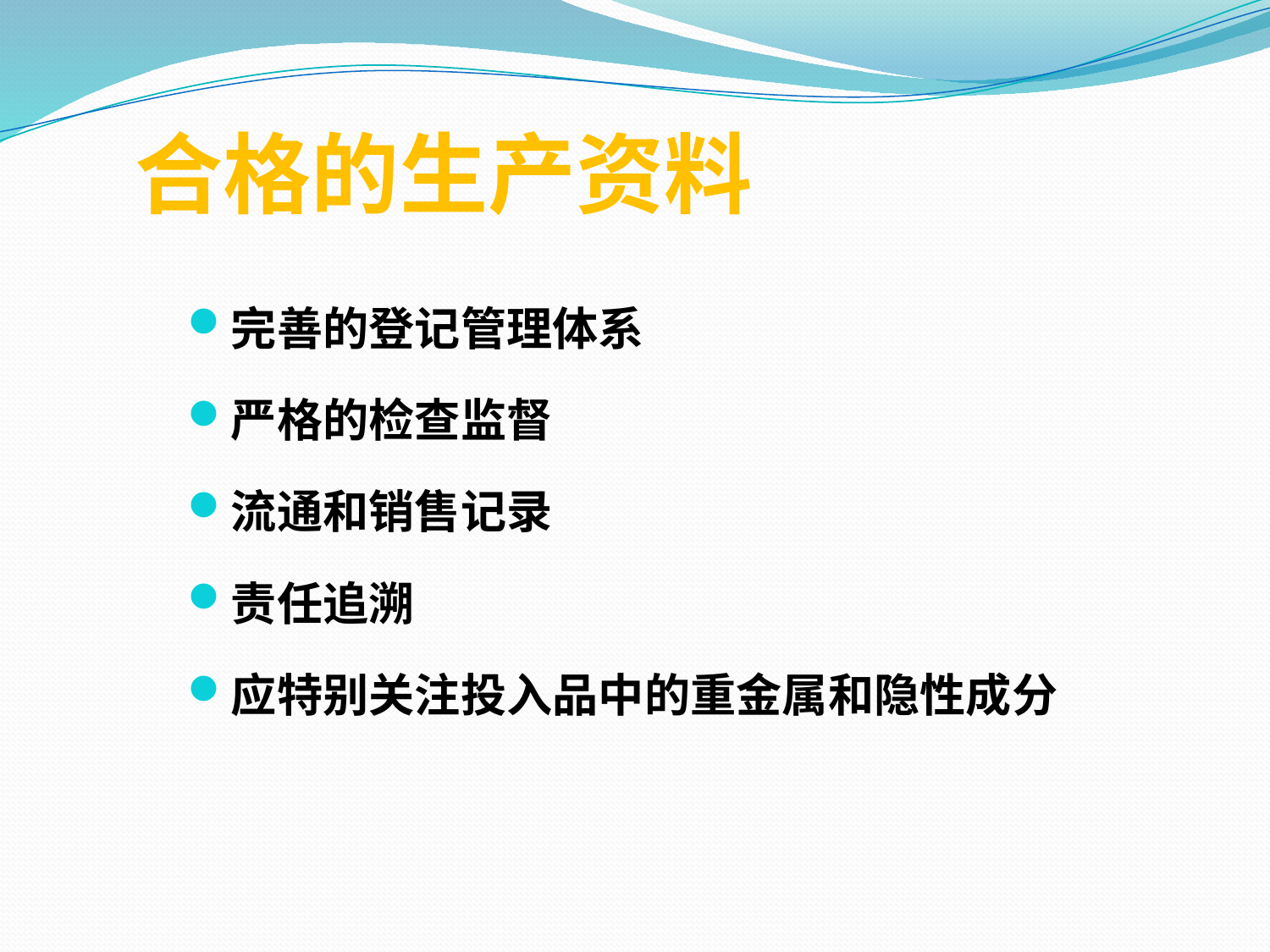

# 合格的生产资料
完善的登记管理体系
严格的检查监督
流通和销售记录
责任追溯
应特别关注投入品中的重金属和隐性成分